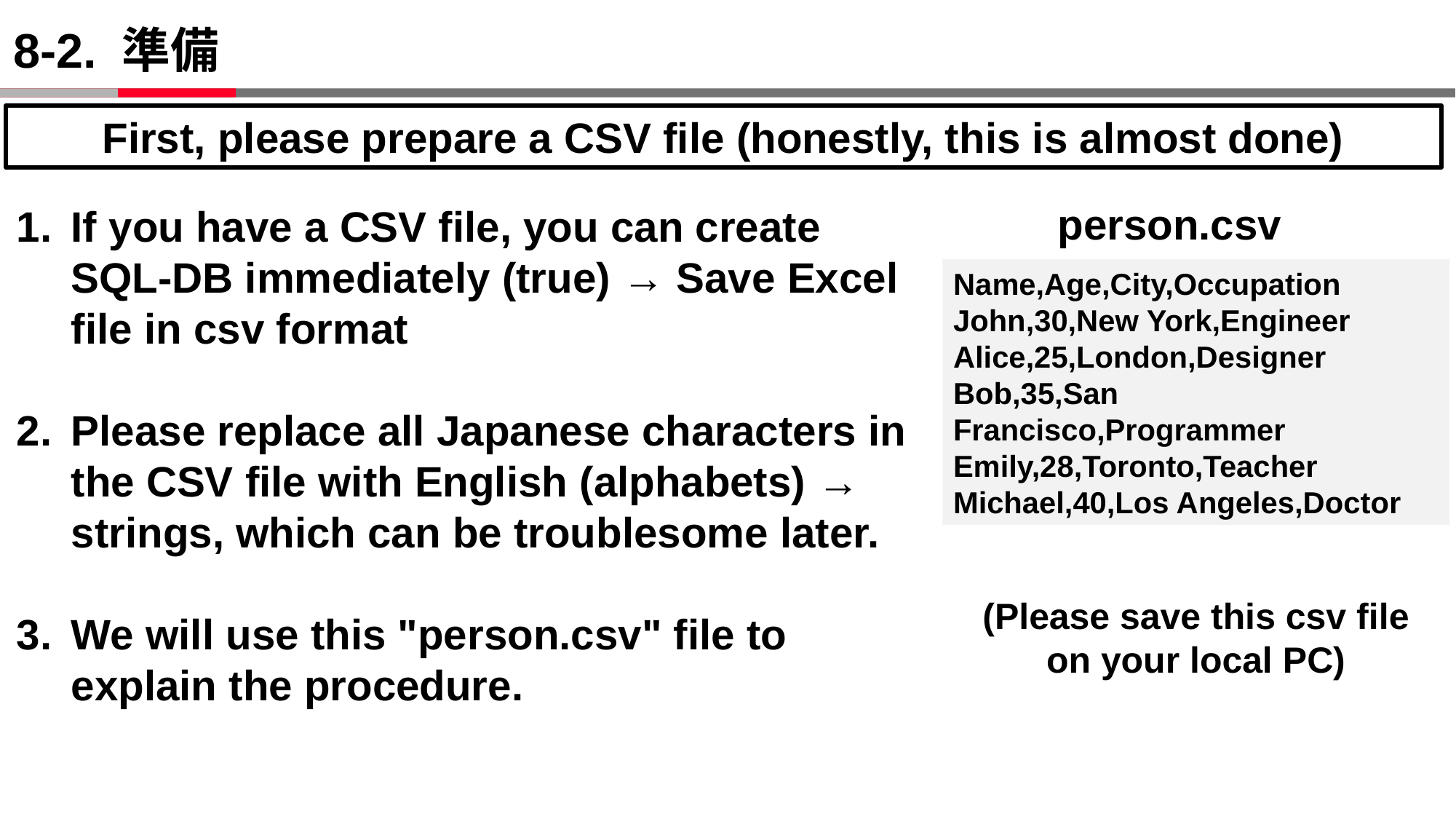

# 8-2. 準備
First, please prepare a CSV file (honestly, this is almost done)
person.csv
If you have a CSV file, you can create SQL-DB immediately (true) → Save Excel file in csv format

Please replace all Japanese characters in the CSV file with English (alphabets) → strings, which can be troublesome later.

We will use this "person.csv" file to explain the procedure.
Name,Age,City,Occupation
John,30,New York,Engineer
Alice,25,London,Designer
Bob,35,San Francisco,Programmer
Emily,28,Toronto,Teacher
Michael,40,Los Angeles,Doctor
(Please save this csv file on your local PC)